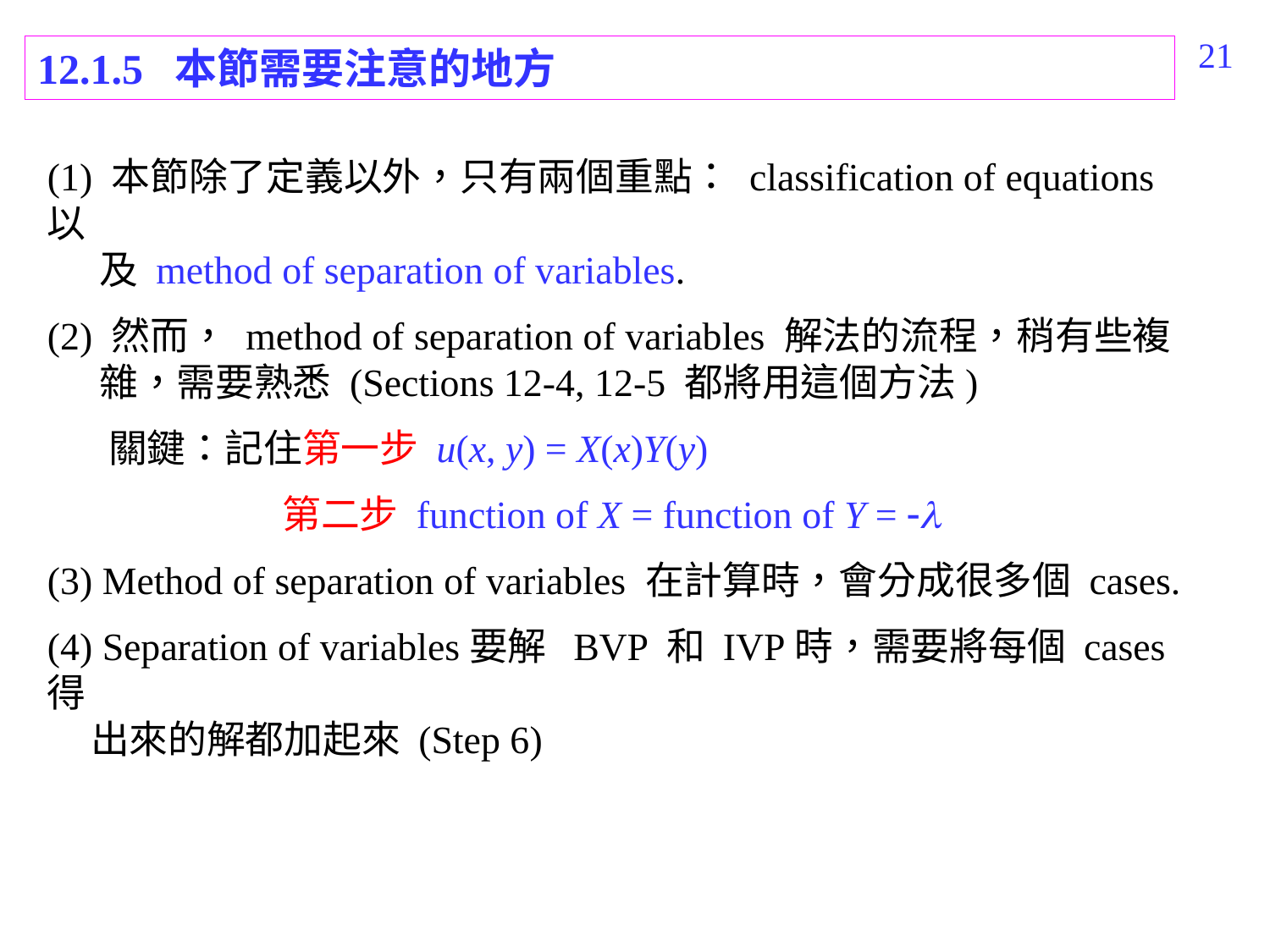

21
12.1.5  本節需要注意的地方
(1) 本節除了定義以外，只有兩個重點： classification of equations 以
      及 method of separation of variables.
(2) 然而， method of separation of variables 解法的流程，稍有些複
      雜，需要熟悉 (Sections 12-4, 12-5 都將用這個方法)
      關鍵：記住第一步 u(x, y) = X(x)Y(y)
                          第二步 function of X = function of Y = −λ
(3) Method of separation of variables 在計算時，會分成很多個 cases.
(4) Separation of variables要解  BVP 和 IVP時，需要將每個 cases 得
     出來的解都加起來 (Step 6)